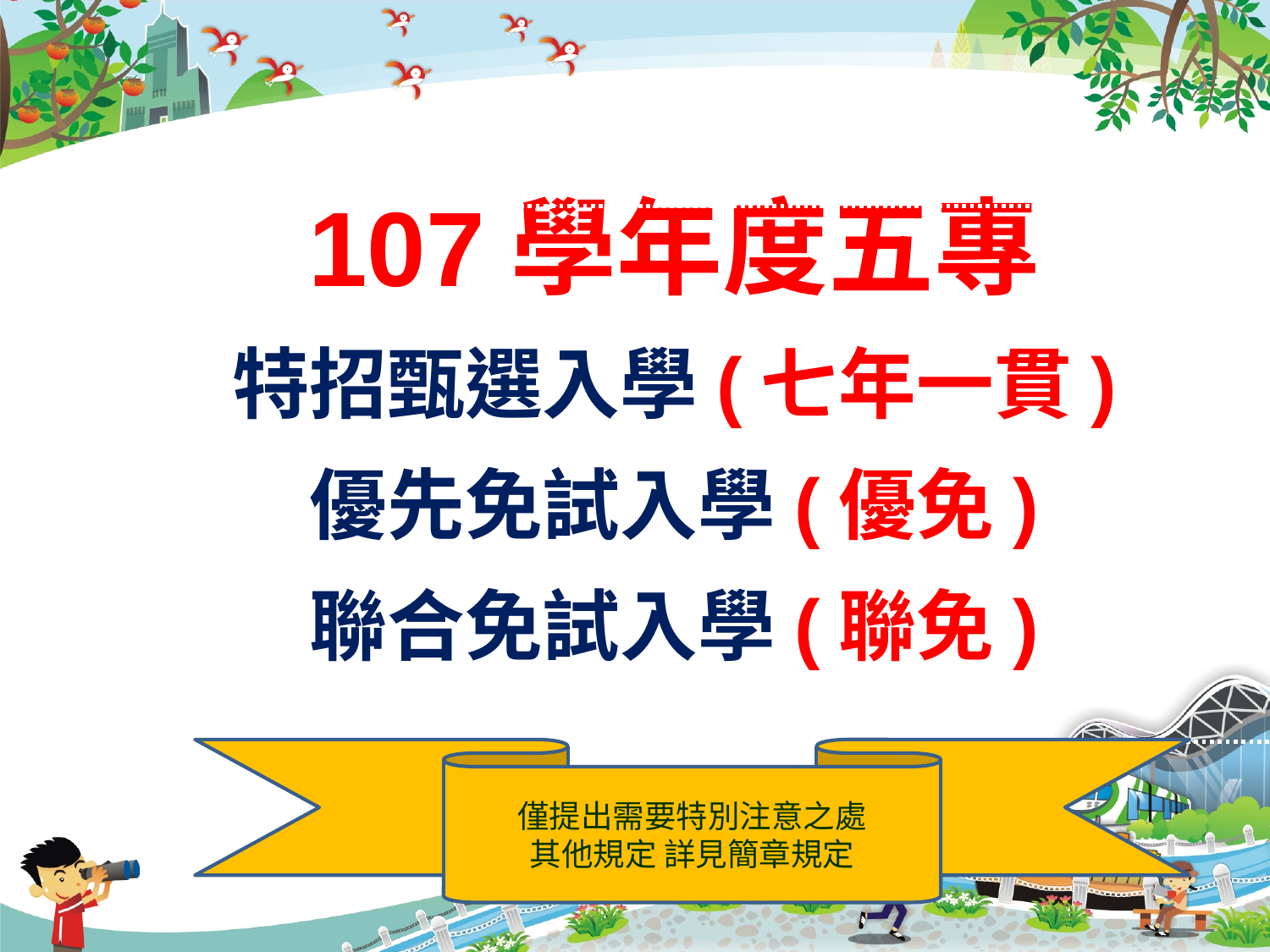

107學年度五專
特招甄選入學(七年一貫)
優先免試入學(優免)
聯合免試入學(聯免)

僅提出需要特別注意之處
其他規定 詳見簡章規定